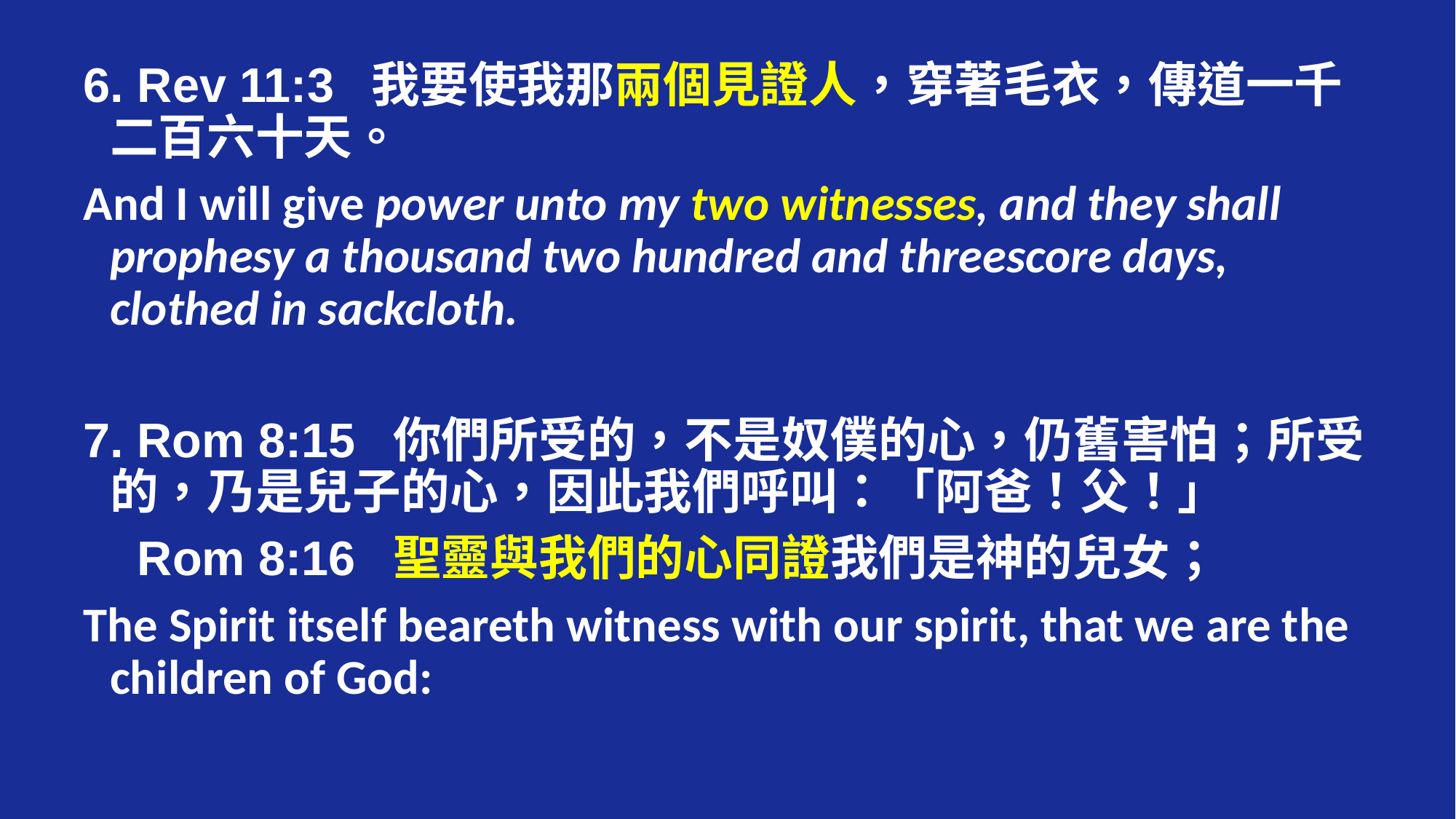

6. Rev 11:3  我要使我那兩個見證人，穿著毛衣，傳道一千二百六十天。
And I will give power unto my two witnesses, and they shall prophesy a thousand two hundred and threescore days, clothed in sackcloth.

7. Rom 8:15  你們所受的，不是奴僕的心，仍舊害怕；所受的，乃是兒子的心，因此我們呼叫：「阿爸！父！」
    Rom 8:16  聖靈與我們的心同證我們是神的兒女；
The Spirit itself beareth witness with our spirit, that we are the children of God: